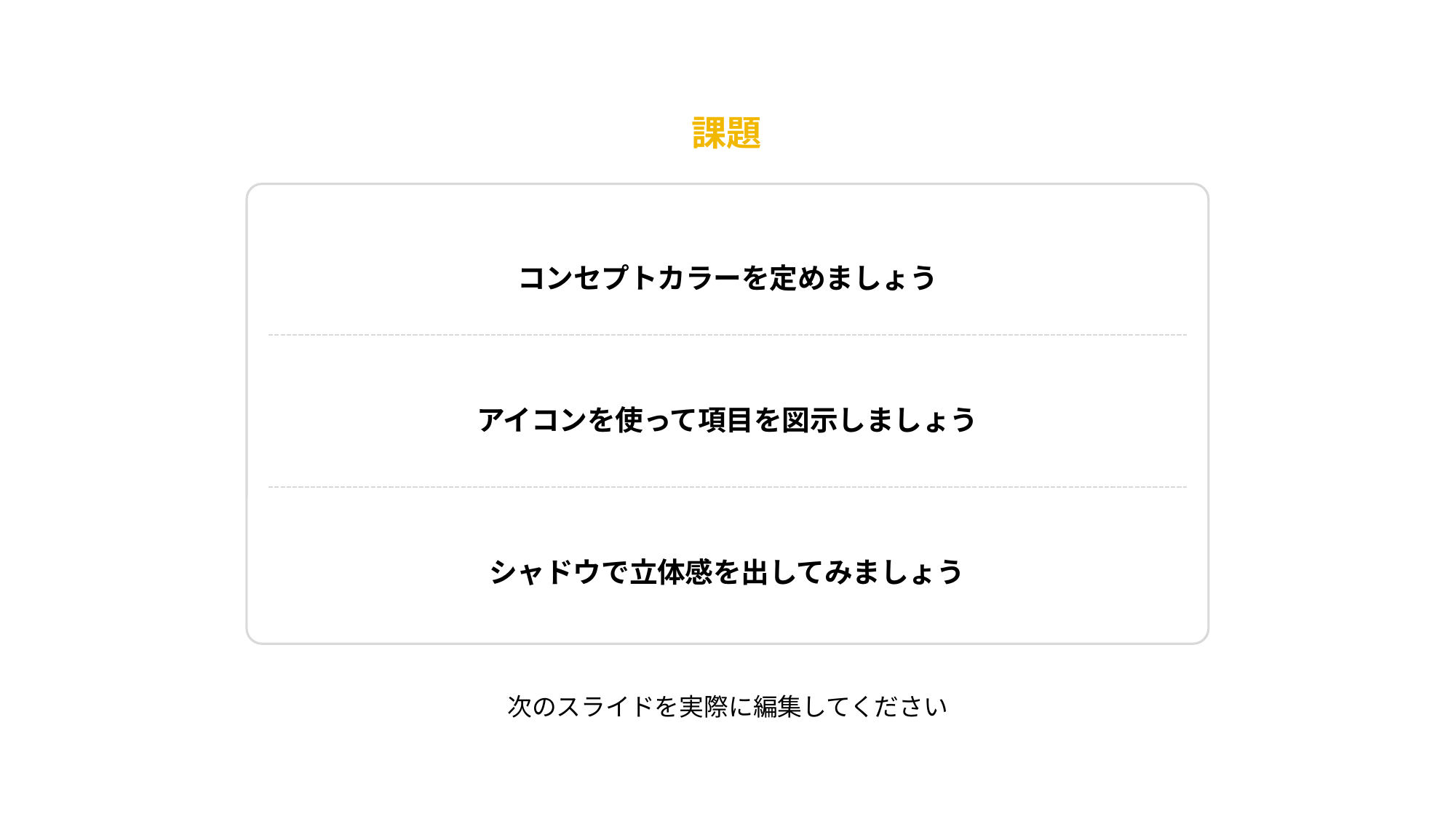

課題

コンセプトカラーを定めましょう
アイコンを使って項目を図示しましょう
シャドウで立体感を出してみましょう
次のスライドを実際に編集してください